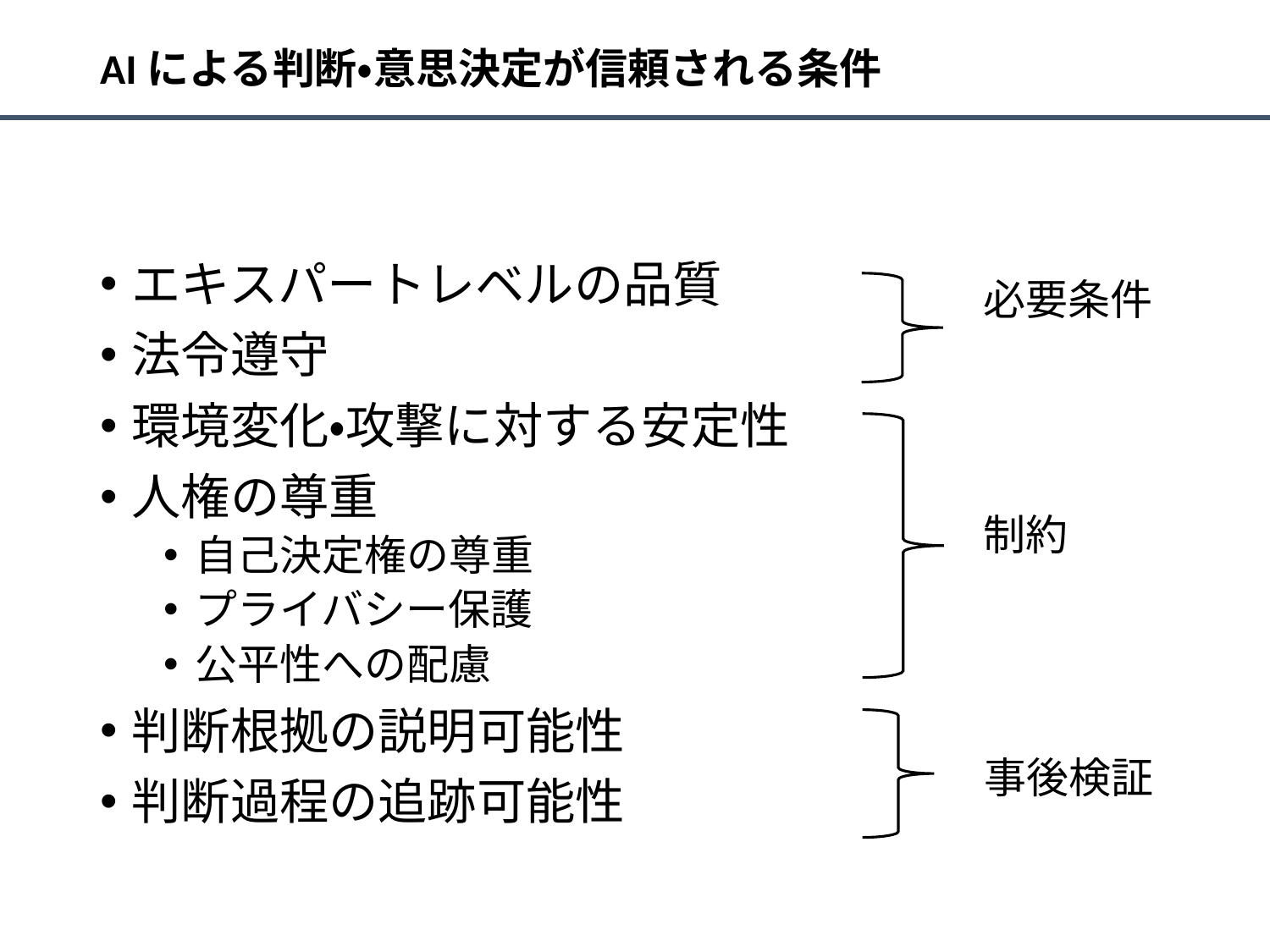

# AIによる判断・意思決定が信頼される条件
エキスパートレベルの品質
法令遵守
環境変化・攻撃に対する安定性
人権の尊重
自己決定権の尊重
プライバシー保護
公平性への配慮
判断根拠の説明可能性
判断過程の追跡可能性

必要条件

制約

事後検証